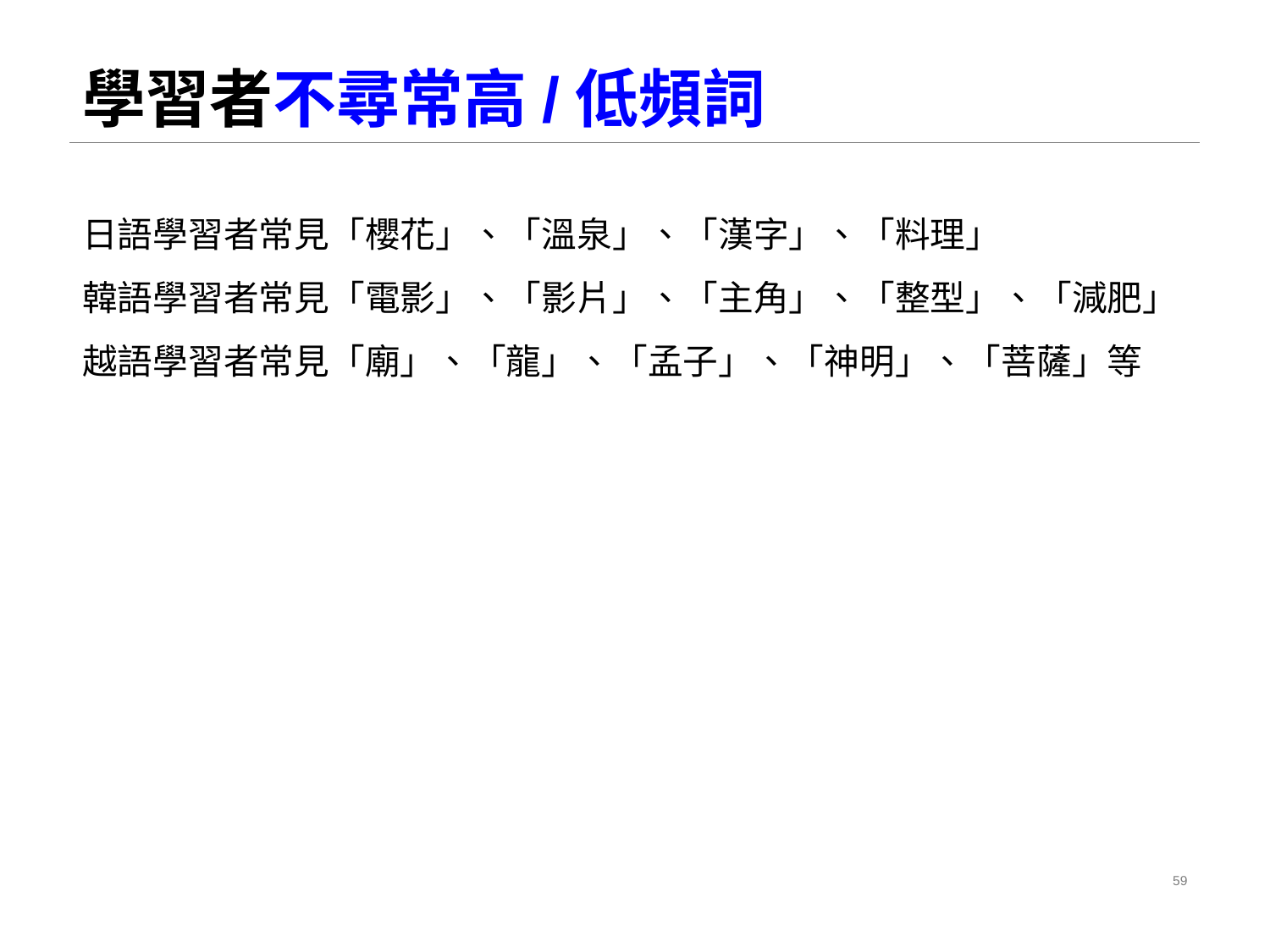

# 學習者不尋常高/低頻詞
日語學習者常見「櫻花」、「溫泉」、「漢字」、「料理」
韓語學習者常見「電影」、「影片」、「主角」、「整型」、「減肥」
越語學習者常見「廟」、「龍」、「孟子」、「神明」、「菩薩」等
59